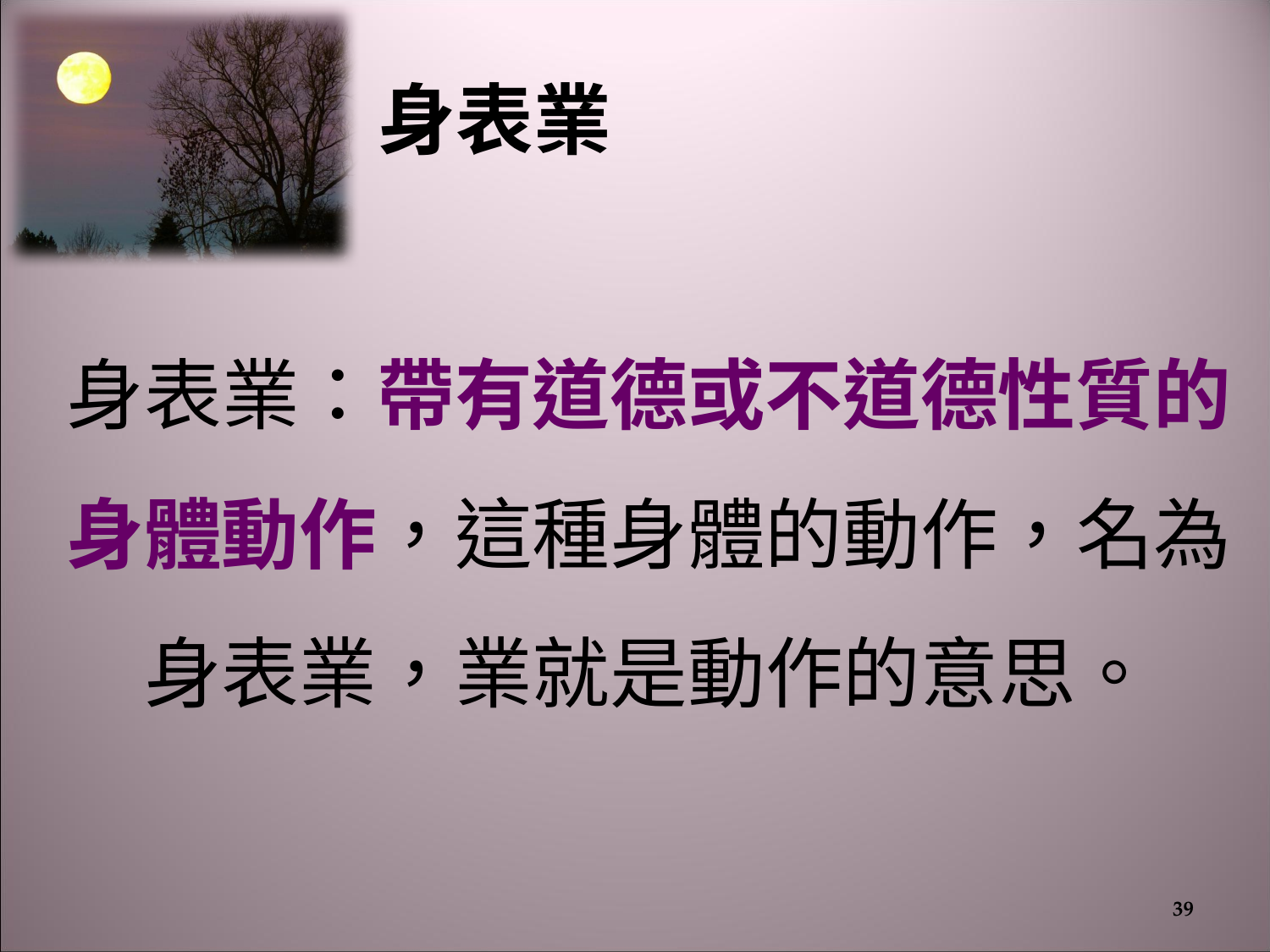

# 身表業
身表業：帶有道德或不道德性質的身體動作，這種身體的動作，名為身表業，業就是動作的意思。

39